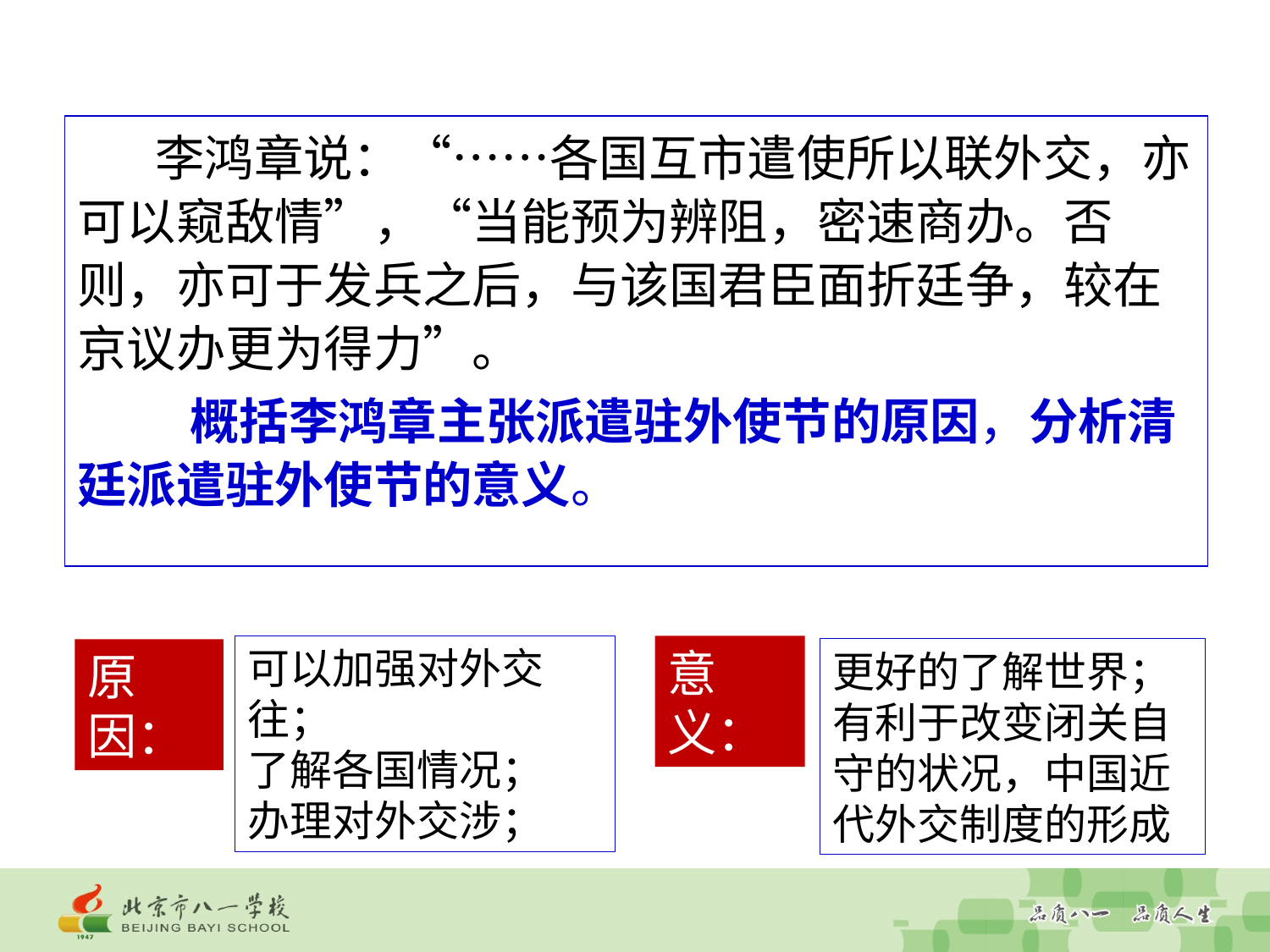

李鸿章说：“……各国互市遣使所以联外交，亦可以窥敌情”，“当能预为辨阻，密速商办。否则，亦可于发兵之后，与该国君臣面折廷争，较在京议办更为得力”。
         概括李鸿章主张派遣驻外使节的原因，分析清廷派遣驻外使节的意义。
可以加强对外交往；
了解各国情况；
办理对外交涉；
意义：
更好的了解世界；有利于改变闭关自守的状况，中国近代外交制度的形成
原因：